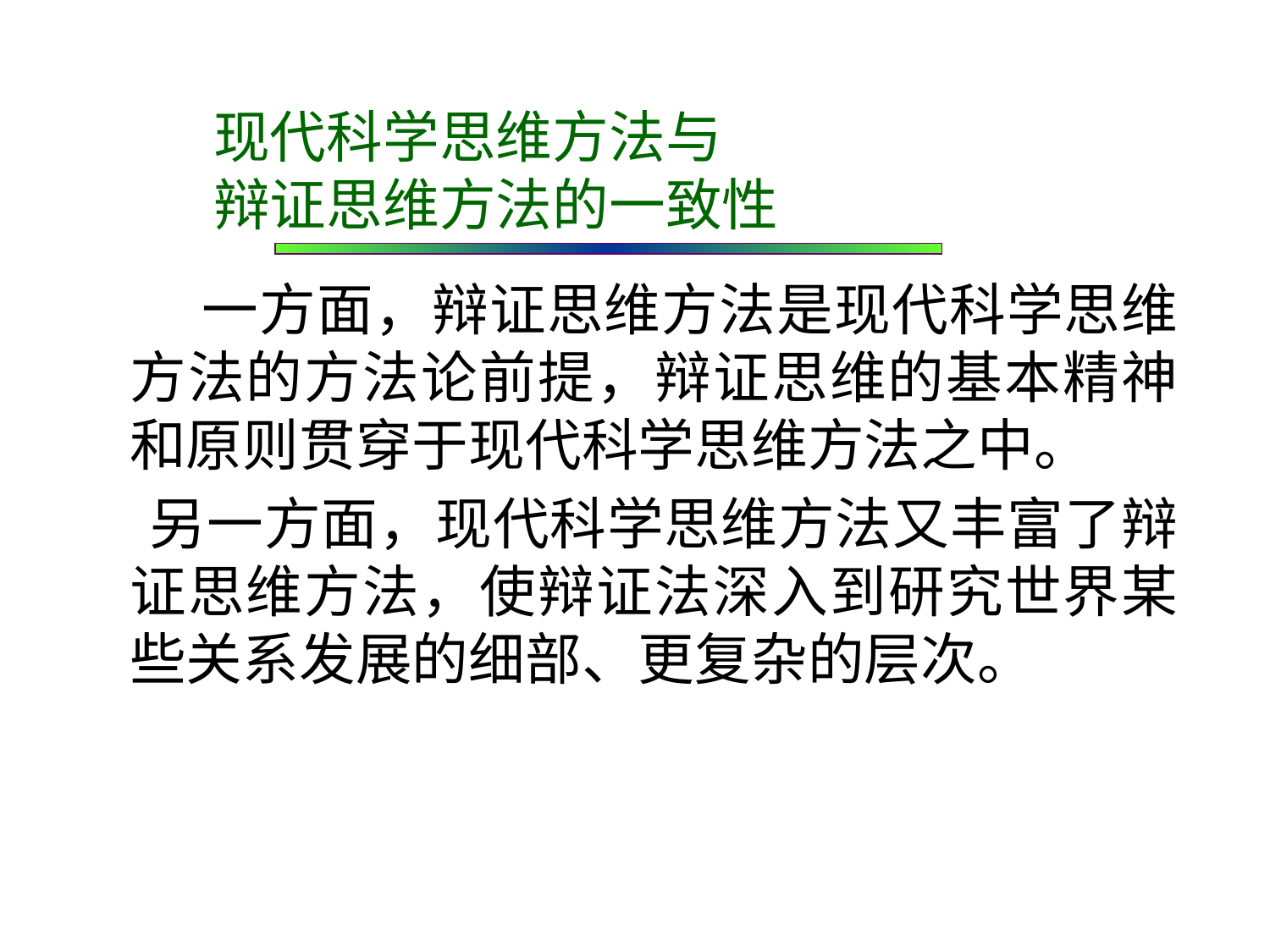

现代科学思维方法与
辩证思维方法的一致性

         一方面，辩证思维方法是现代科学思维方法的方法论前提，辩证思维的基本精神和原则贯穿于现代科学思维方法之中。
    另一方面，现代科学思维方法又丰富了辩证思维方法，使辩证法深入到研究世界某些关系发展的细部、更复杂的层次。